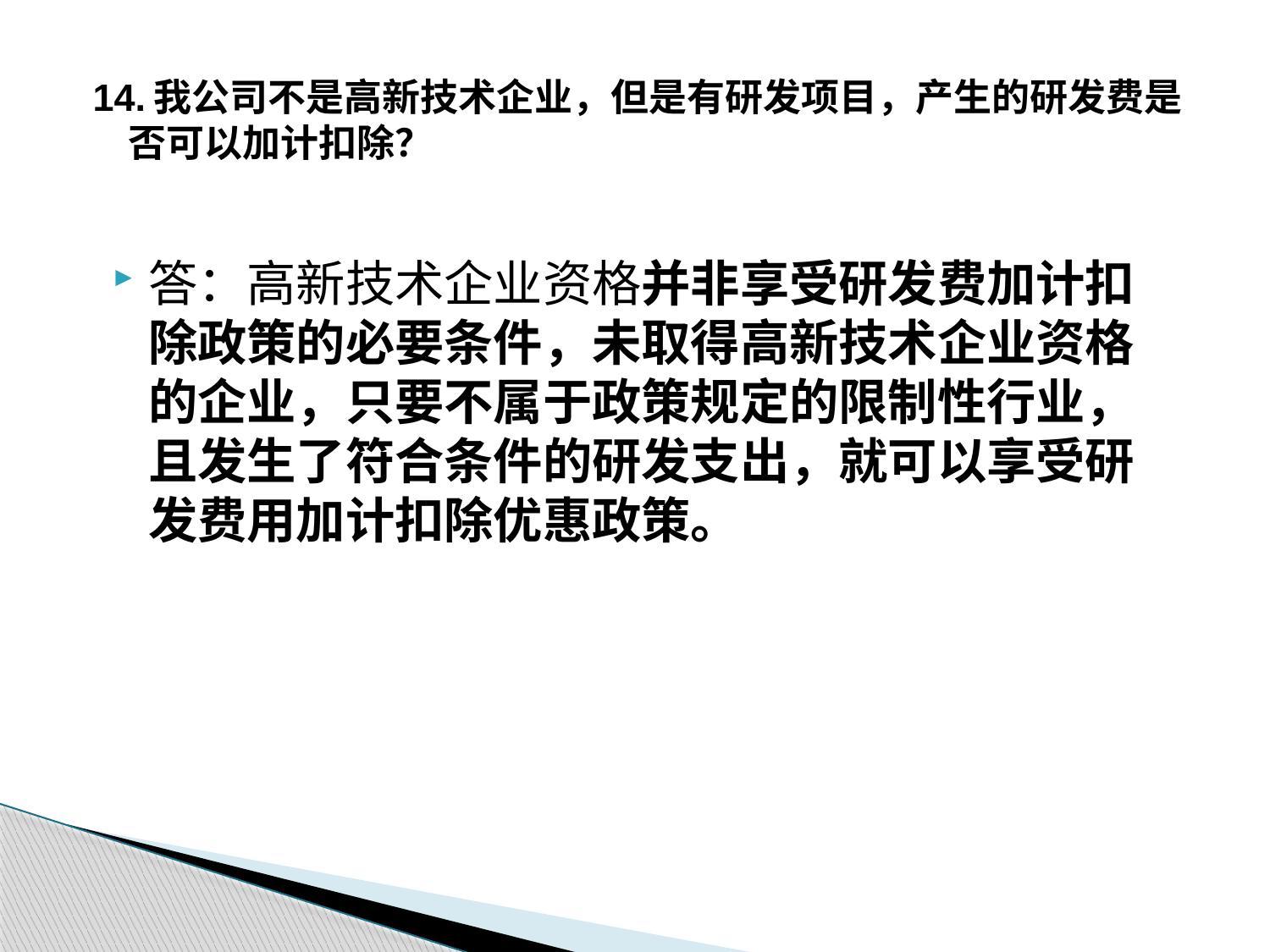

# 14.我公司不是高新技术企业，但是有研发项目，产生的研发费是否可以加计扣除？
答：高新技术企业资格并非享受研发费加计扣除政策的必要条件，未取得高新技术企业资格的企业，只要不属于政策规定的限制性行业，且发生了符合条件的研发支出，就可以享受研发费用加计扣除优惠政策。